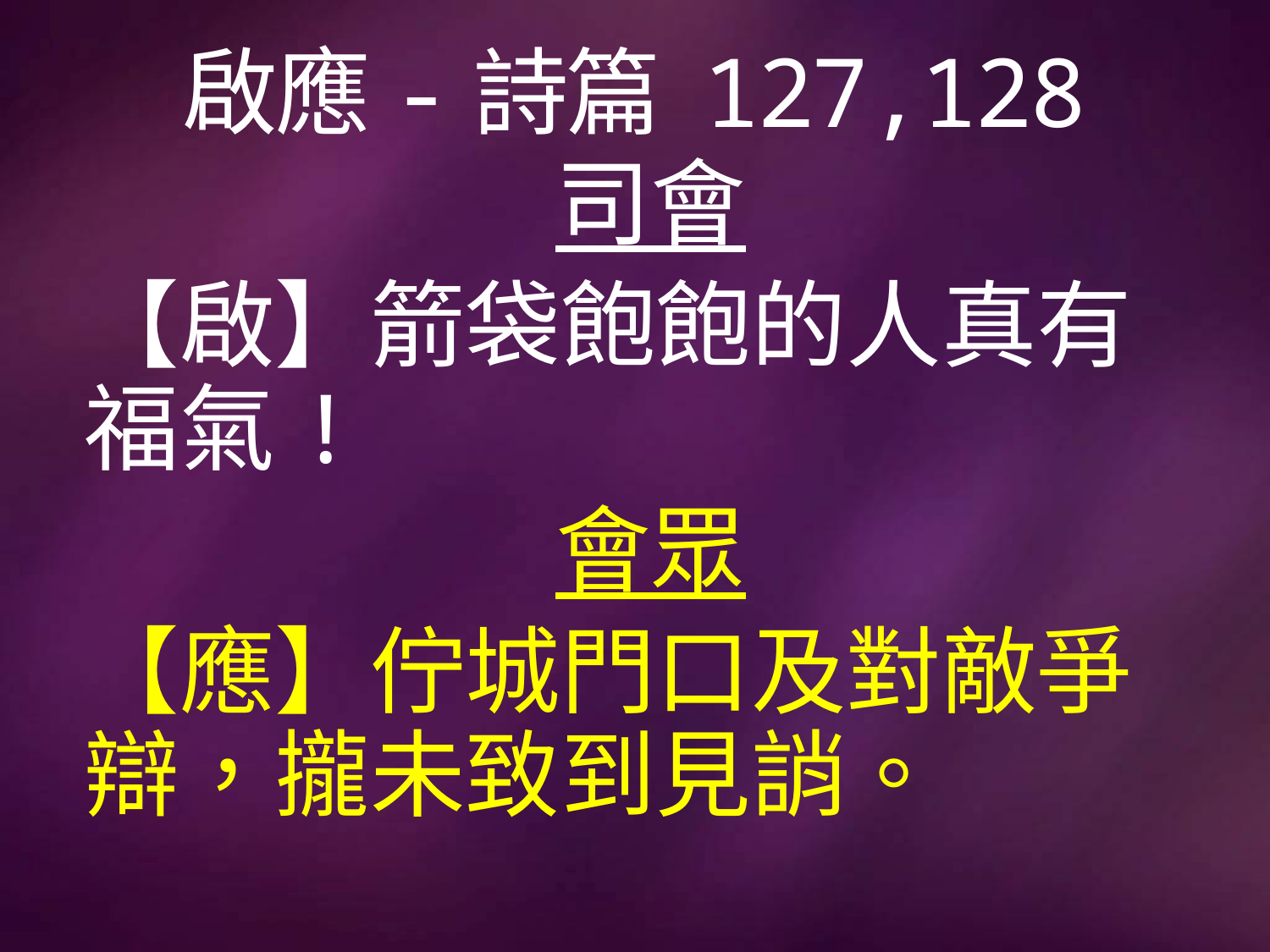

# 啟應-詩篇 127,128
司會
【啟】箭袋飽飽的人真有福氣!
會眾
【應】佇城門口及對敵爭辯，攏未致到見誚。